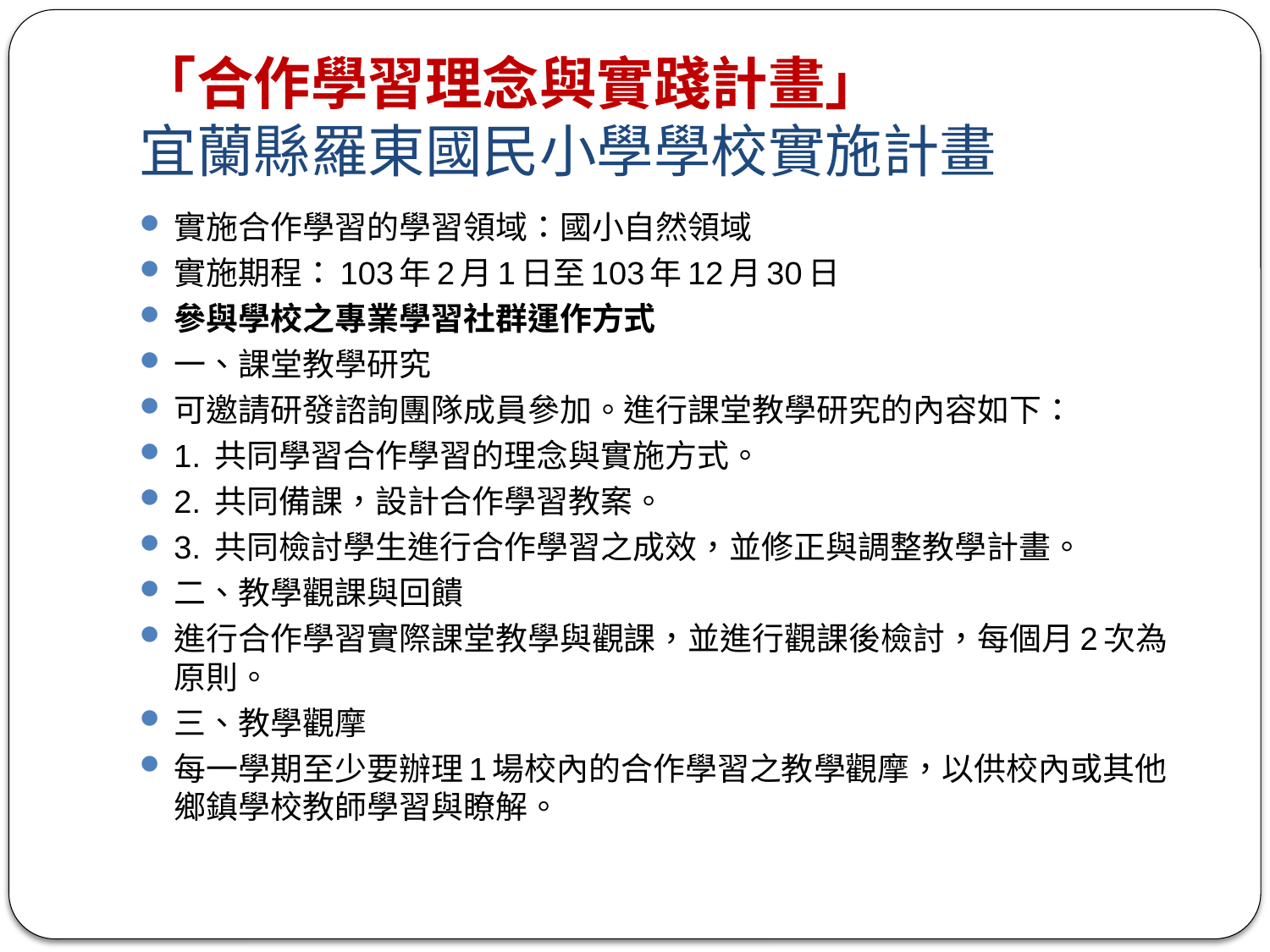

# 「合作學習理念與實踐計畫」 宜蘭縣羅東國民小學學校實施計畫
實施合作學習的學習領域：國小自然領域
實施期程：103年2月1日至103年12月30日
參與學校之專業學習社群運作方式
一、課堂教學研究
可邀請研發諮詢團隊成員參加。進行課堂教學研究的內容如下：
1. 共同學習合作學習的理念與實施方式。
2. 共同備課，設計合作學習教案。
3. 共同檢討學生進行合作學習之成效，並修正與調整教學計畫。
二、教學觀課與回饋
進行合作學習實際課堂教學與觀課，並進行觀課後檢討，每個月2次為原則。
三、教學觀摩
每一學期至少要辦理1場校內的合作學習之教學觀摩，以供校內或其他鄉鎮學校教師學習與瞭解。